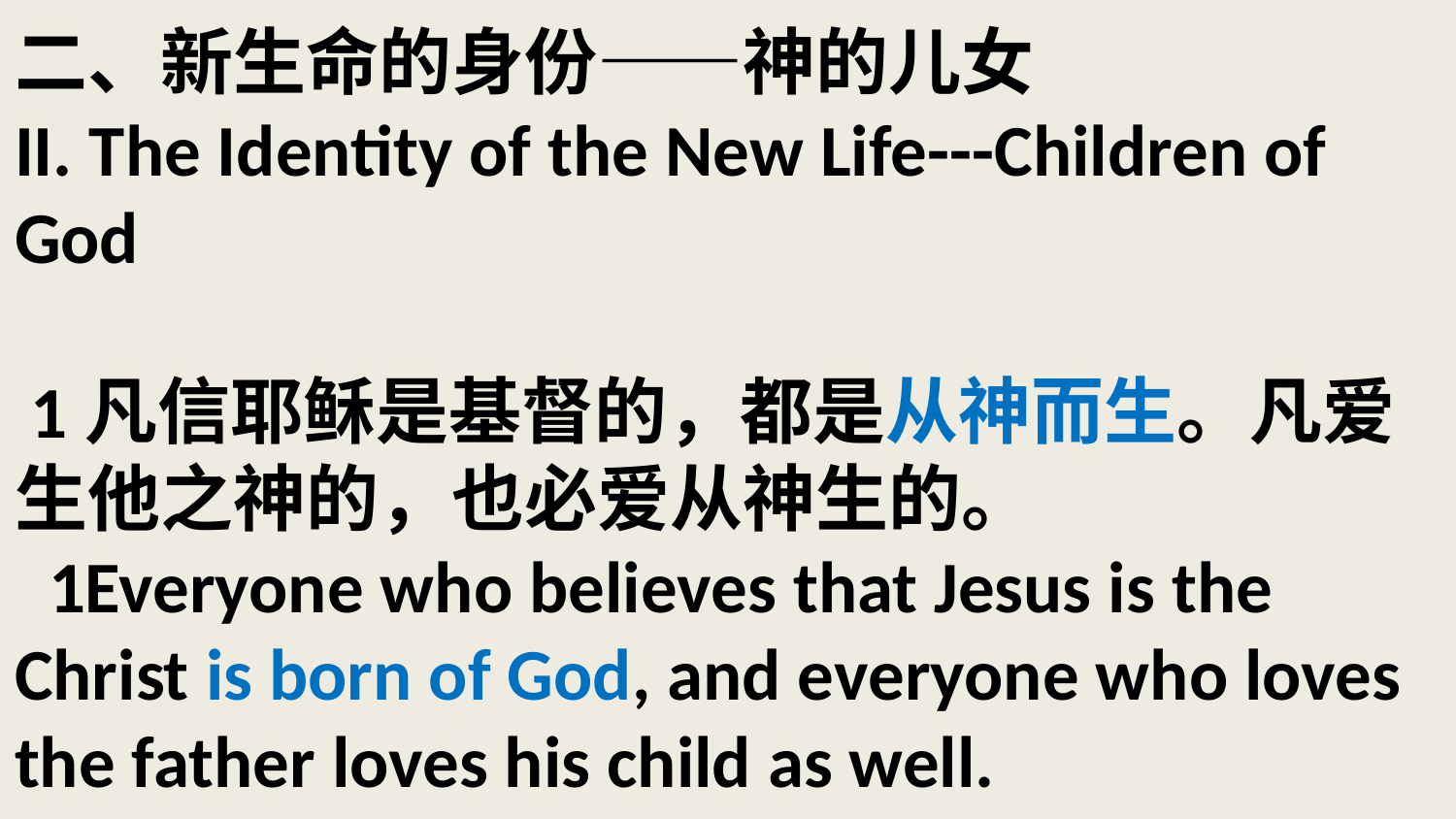

# 二、新生命的身份——神的儿女 II. The Identity of the New Life---Children of God 1凡信耶稣是基督的，都是从神而生。凡爱生他之神的，也必爱从神生的。 1Everyone who believes that Jesus is the Christ is born of God, and everyone who loves the father loves his child as well.